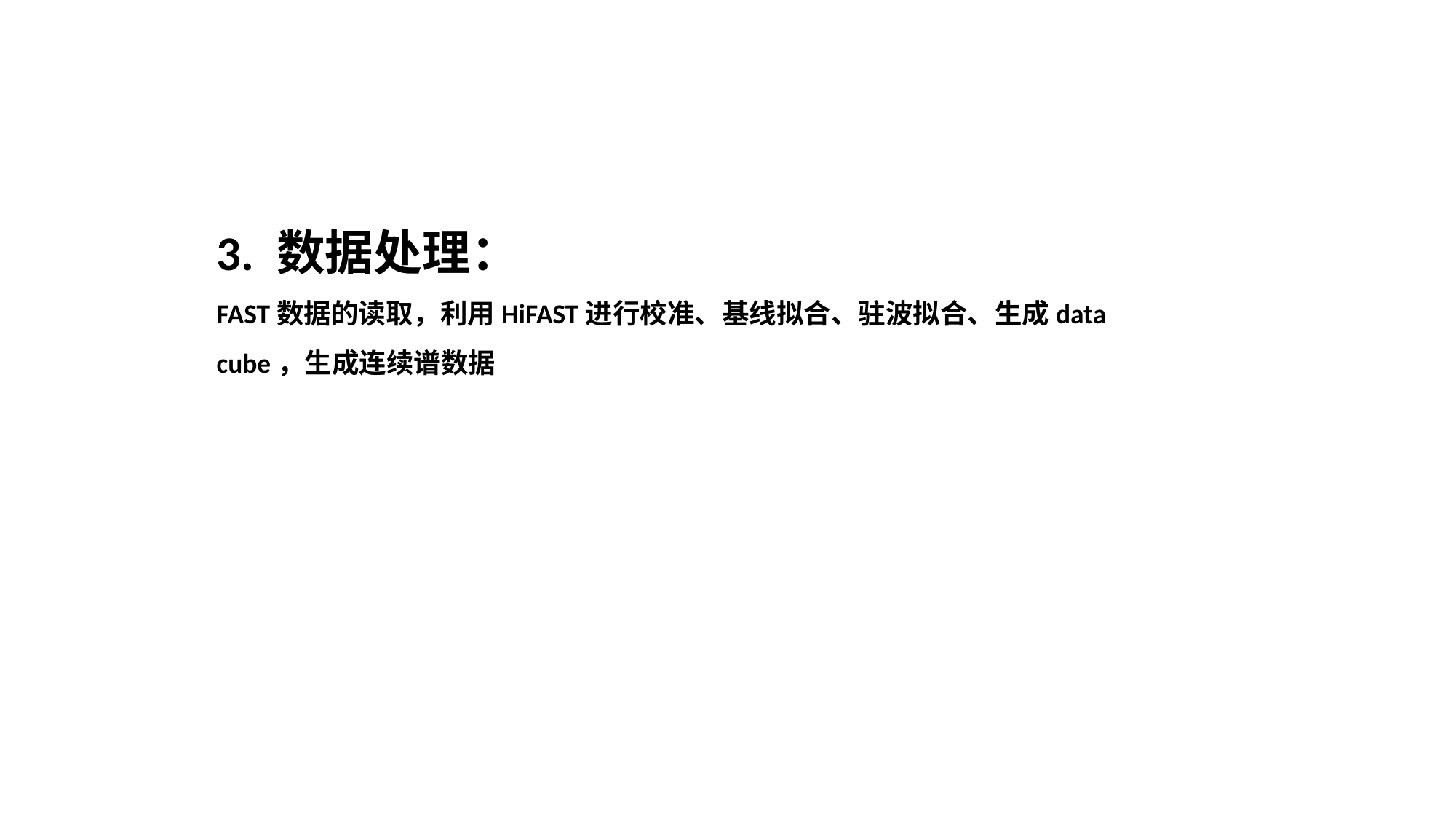

3. 数据处理：
FAST数据的读取，利用HiFAST进行校准、基线拟合、驻波拟合、生成data cube，生成连续谱数据
19